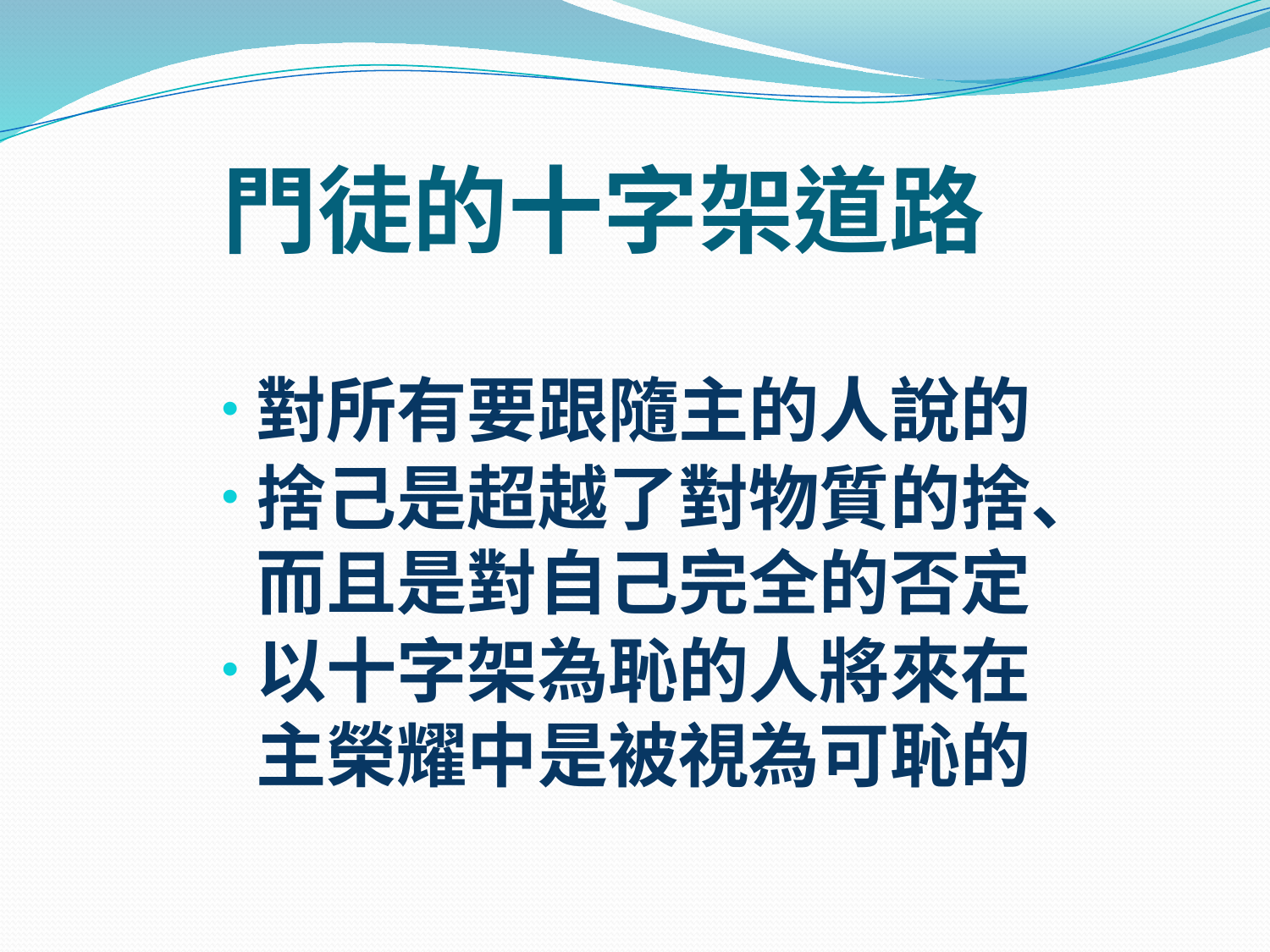

# 門徒的十字架道路
對所有要跟隨主的人說的
捨己是超越了對物質的捨、而且是對自己完全的否定
以十字架為恥的人將來在主榮耀中是被視為可恥的